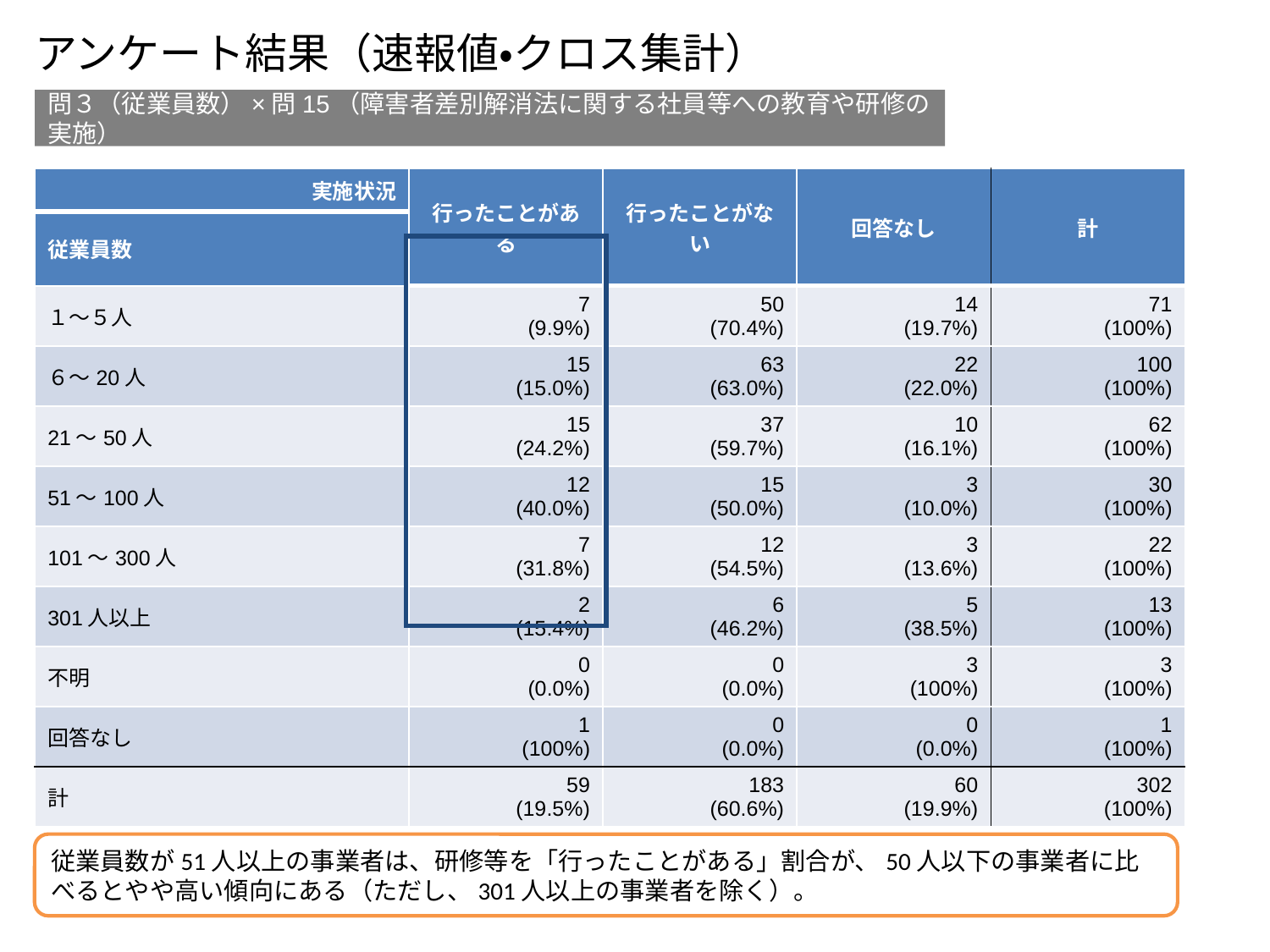

アンケート結果（速報値・クロス集計）

問３（従業員数）×問15（障害者差別解消法に関する社員等への教育や研修の実施）
| 実施状況 | 行ったことがある | 行ったことがない | 回答なし | 計 |
| --- | --- | --- | --- | --- |
| 従業員数 |  |  |  |  |
| １～５人 | 7 (9.9%) | 50 (70.4%) | 14 (19.7%) | 71 (100%) |
| ６～20人 | 15 (15.0%) | 63 (63.0%) | 22 (22.0%) | 100 (100%) |
| 21～50人 | 15 (24.2%) | 37 (59.7%) | 10 (16.1%) | 62 (100%) |
| 51～100人 | 12 (40.0%) | 15 (50.0%) | 3 (10.0%) | 30 (100%) |
| 101～300人 | 7 (31.8%) | 12 (54.5%) | 3 (13.6%) | 22 (100%) |
| 301人以上 | 2 (15.4%) | 6 (46.2%) | 5 (38.5%) | 13 (100%) |
| 不明 | 0 (0.0%) | 0 (0.0%) | 3 (100%) | 3 (100%) |
| 回答なし | 1 (100%) | 0 (0.0%) | 0 (0.0%) | 1 (100%) |
| 計 | 59 (19.5%) | 183 (60.6%) | 60 (19.9%) | 302 (100%) |
|  |
| --- |
従業員数が51人以上の事業者は、研修等を「行ったことがある」割合が、50人以下の事業者に比べるとやや高い傾向にある（ただし、301人以上の事業者を除く）。